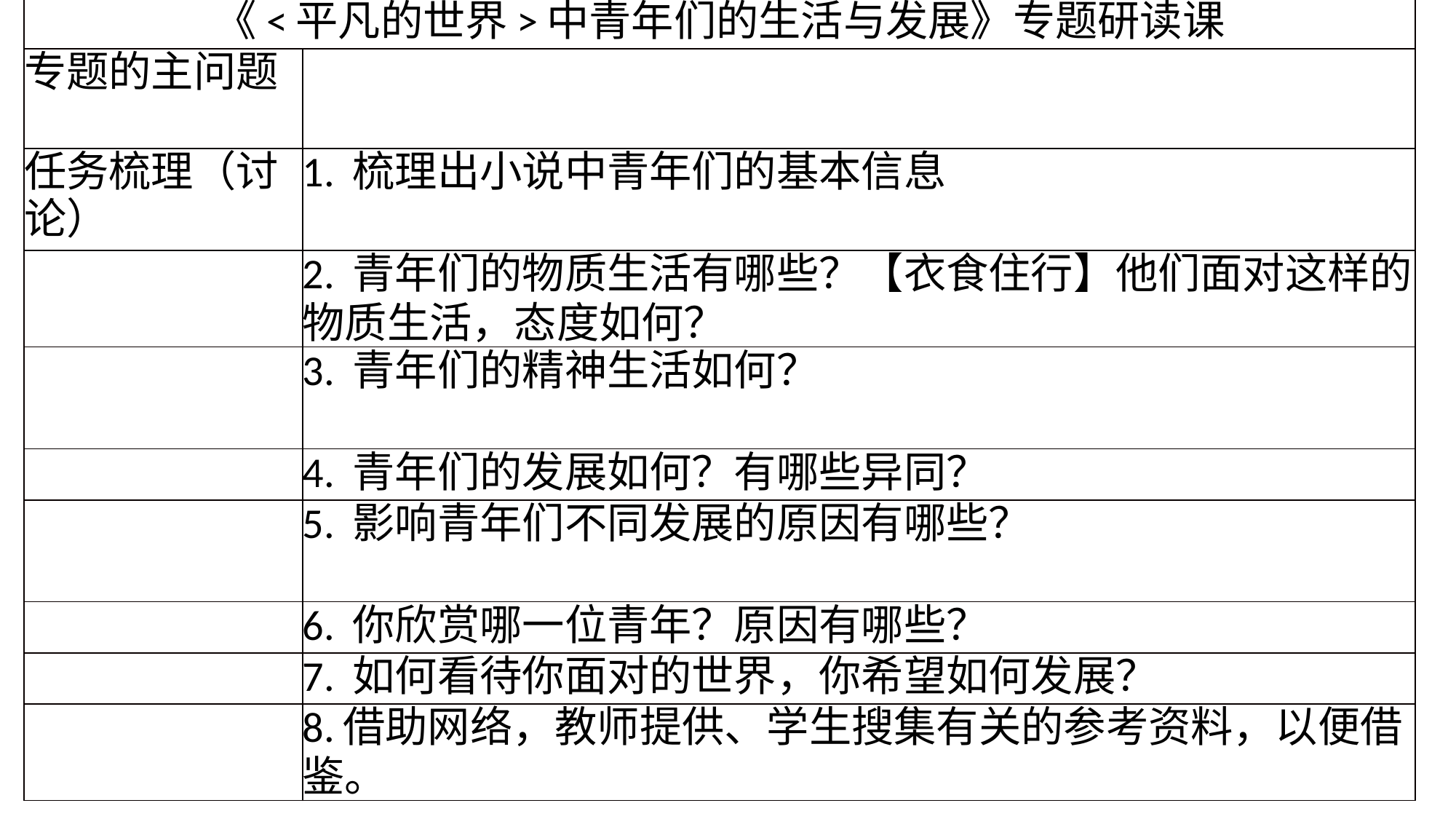

| 《<平凡的世界>中青年们的生活与发展》专题研读课 |  |
| --- | --- |
| 专题的主问题 |  |
| 任务梳理（讨论） | 1. 梳理出小说中青年们的基本信息 |
|  | 2. 青年们的物质生活有哪些？【衣食住行】他们面对这样的物质生活，态度如何？ |
|  | 3. 青年们的精神生活如何？ |
|  | 4. 青年们的发展如何？有哪些异同？ |
|  | 5. 影响青年们不同发展的原因有哪些？ |
|  | 6. 你欣赏哪一位青年？原因有哪些？ |
|  | 7. 如何看待你面对的世界，你希望如何发展？ |
|  | 8.借助网络，教师提供、学生搜集有关的参考资料，以便借鉴。 |